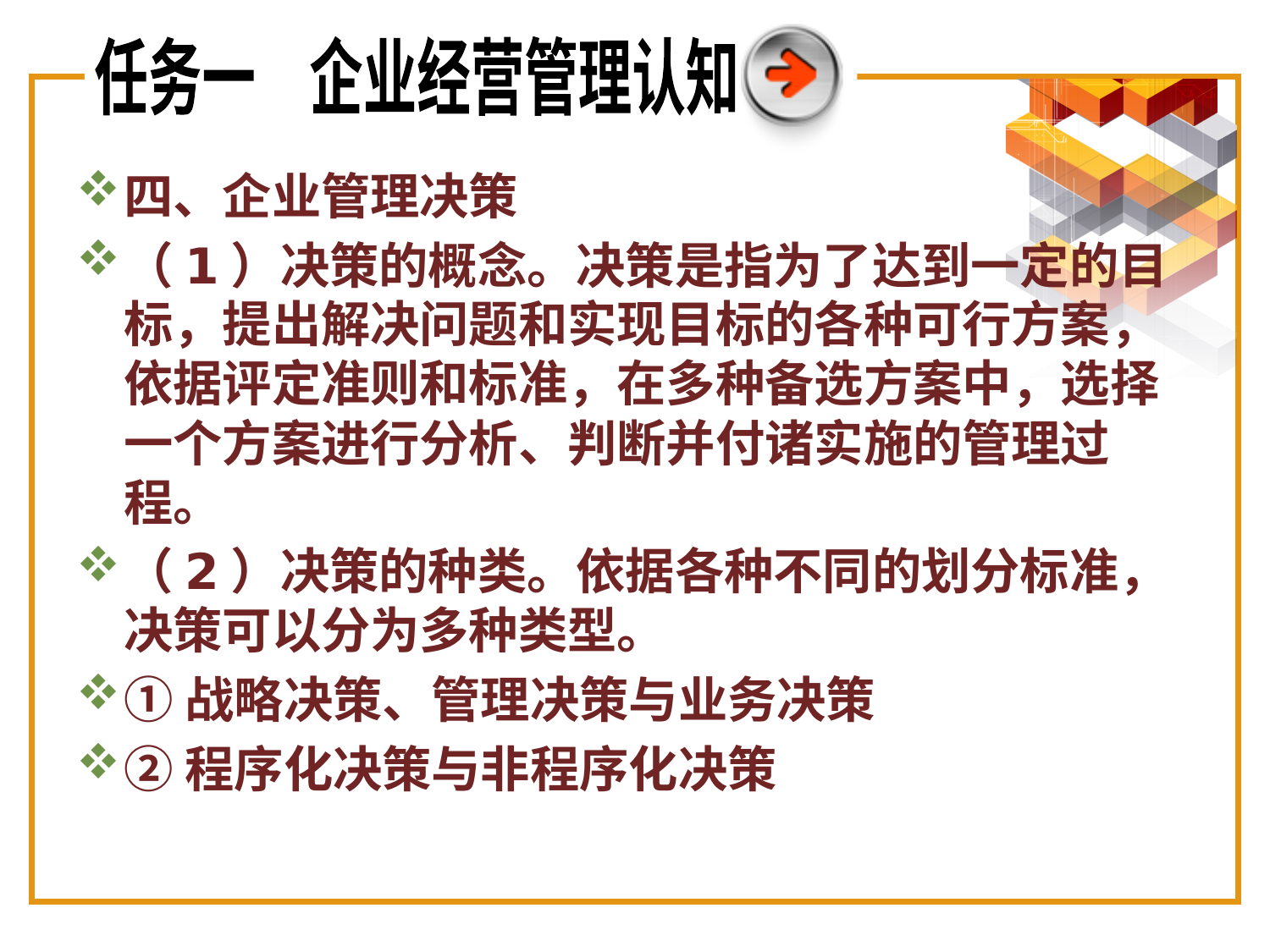

任务一　企业经营管理认知
四、企业管理决策
（1）决策的概念。决策是指为了达到一定的目标，提出解决问题和实现目标的各种可行方案，依据评定准则和标准，在多种备选方案中，选择一个方案进行分析、判断并付诸实施的管理过程。
（2）决策的种类。依据各种不同的划分标准，决策可以分为多种类型。
①战略决策、管理决策与业务决策
②程序化决策与非程序化决策